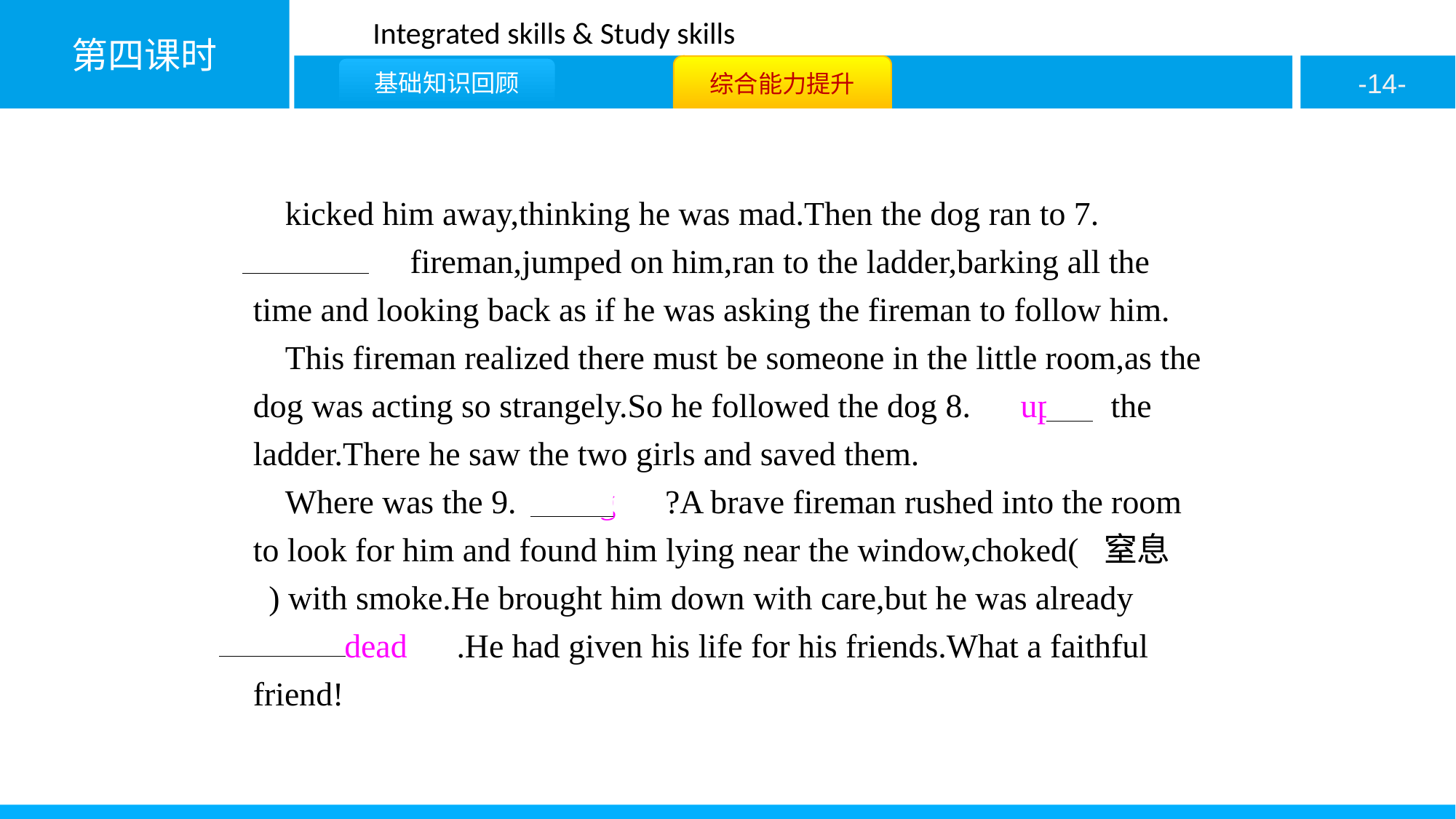

kicked him away,thinking he was mad.Then the dog ran to 7.　another　 fireman,jumped on him,ran to the ladder,barking all the time and looking back as if he was asking the fireman to follow him.
This fireman realized there must be someone in the little room,as the dog was acting so strangely.So he followed the dog 8.　up　 the ladder.There he saw the two girls and saved them.
Where was the 9.　dog　?A brave fireman rushed into the room to look for him and found him lying near the window,choked(  窒息  ) with smoke.He brought him down with care,but he was already 10.　dead　.He had given his life for his friends.What a faithful friend!